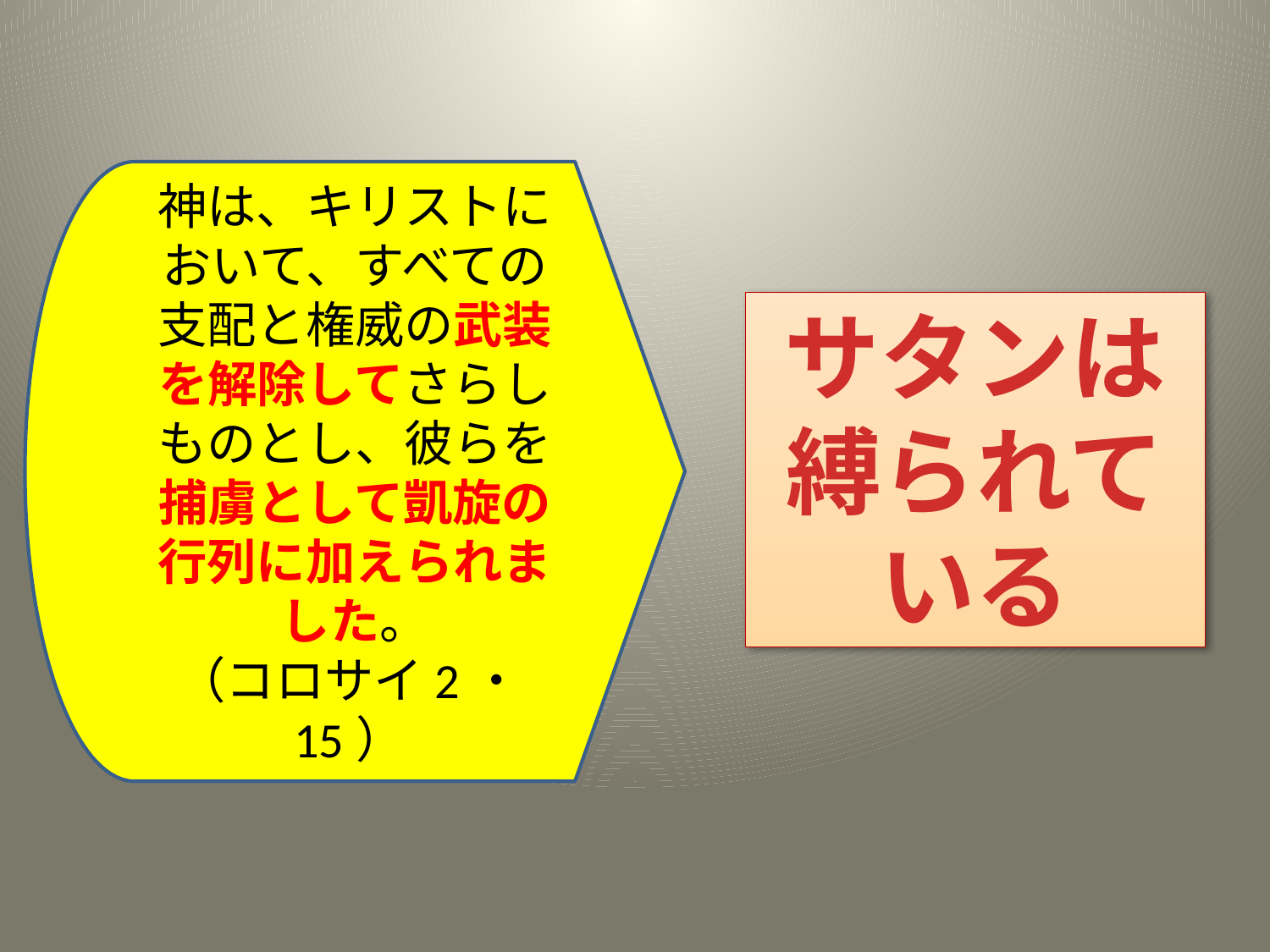

神は、キリストにおいて、すべての支配と権威の武装を解除してさらしものとし、彼らを捕虜として凱旋の行列に加えられました。
（コロサイ2・15）
サタンは縛られている